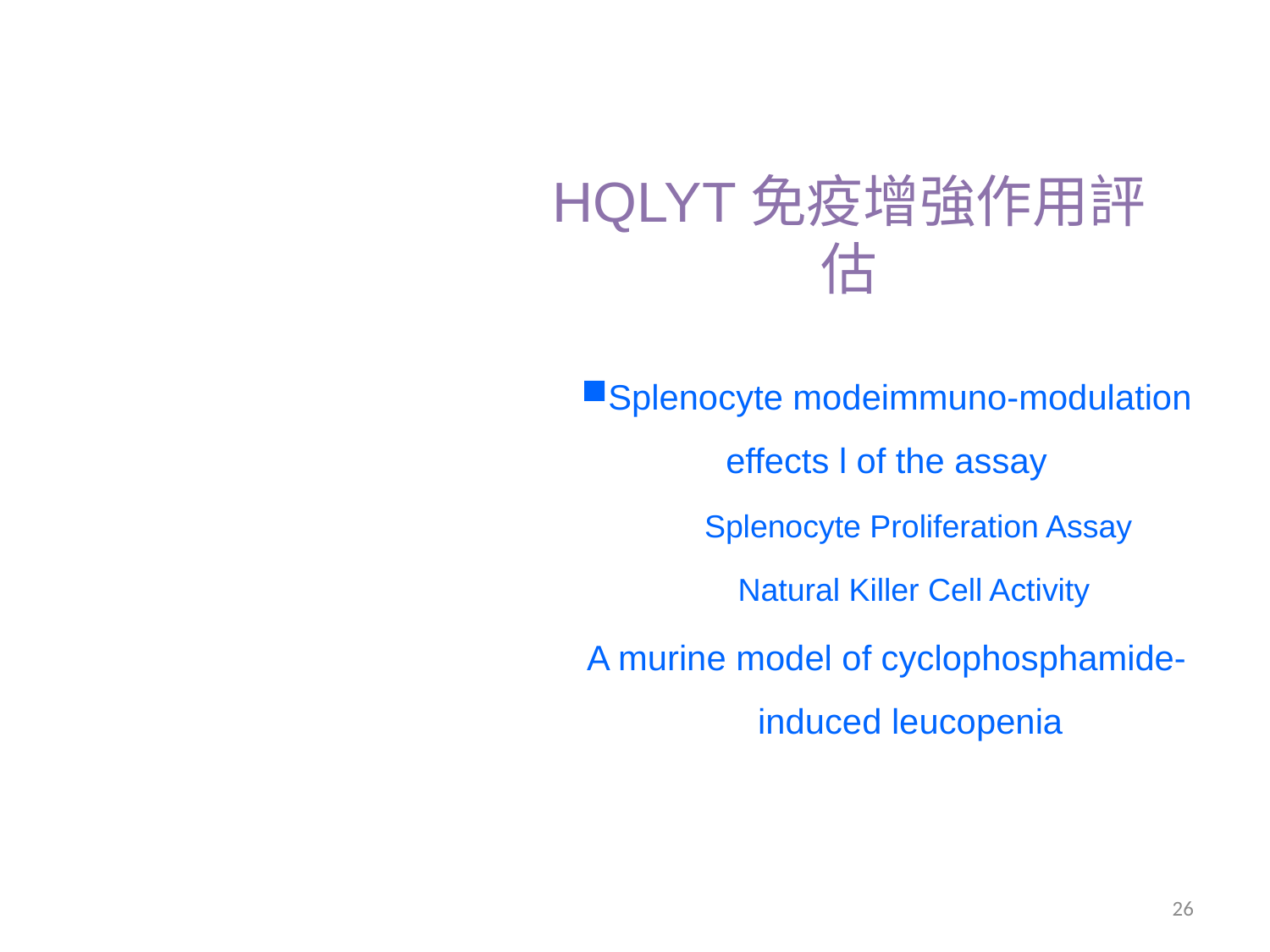

# HQLYT免疫增強作用評估
Splenocyte modeimmuno-modulation effects l of the assay
Splenocyte Proliferation Assay
Natural Killer Cell Activity
A murine model of cyclophosphamide-induced leucopenia

26